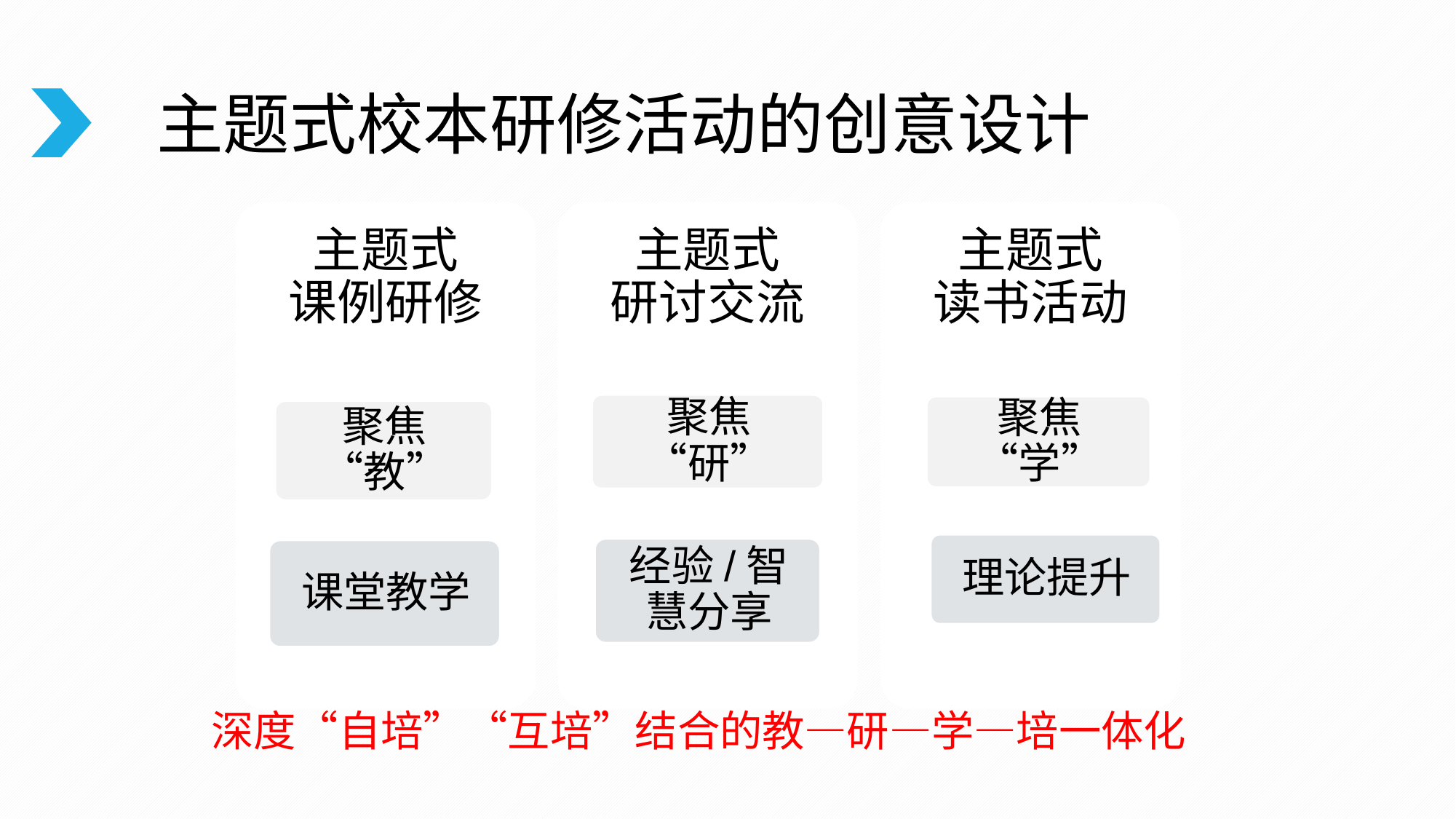

主题式校本研修活动的创意设计
主题式
课例研修
聚焦“教”
课堂教学
主题式
研讨交流
聚焦“研”
经验/智慧分享
主题式
读书活动
聚焦“学”
理论提升
深度“自培”“互培”结合的教—研—学—培一体化